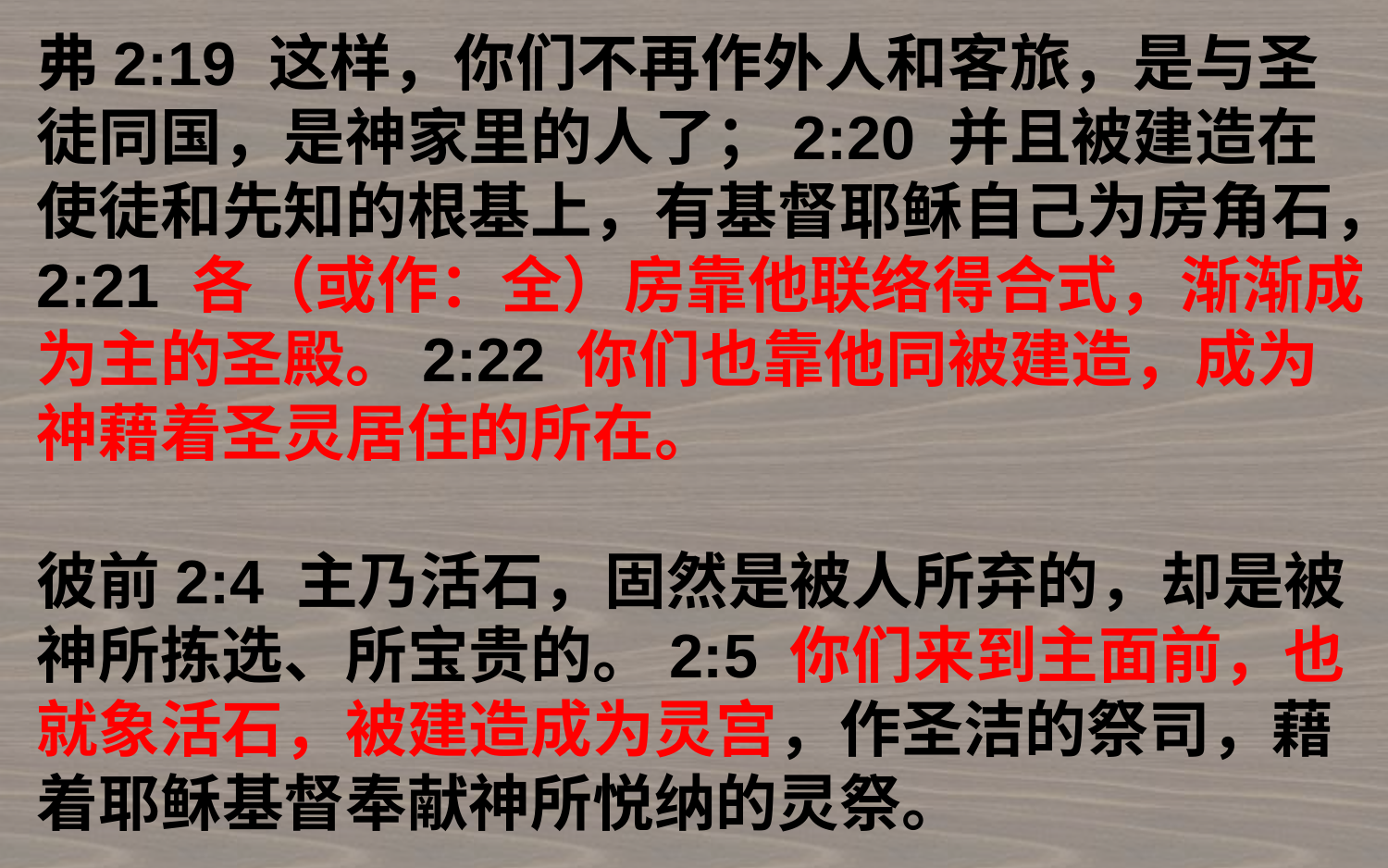

弗2:19 这样，你们不再作外人和客旅，是与圣徒同国，是神家里的人了；2:20 并且被建造在使徒和先知的根基上，有基督耶稣自己为房角石，2:21 各（或作：全）房靠他联络得合式，渐渐成为主的圣殿。2:22 你们也靠他同被建造，成为神藉着圣灵居住的所在。

彼前2:4 主乃活石，固然是被人所弃的，却是被神所拣选、所宝贵的。2:5 你们来到主面前，也就象活石，被建造成为灵宫，作圣洁的祭司，藉着耶稣基督奉献神所悦纳的灵祭。